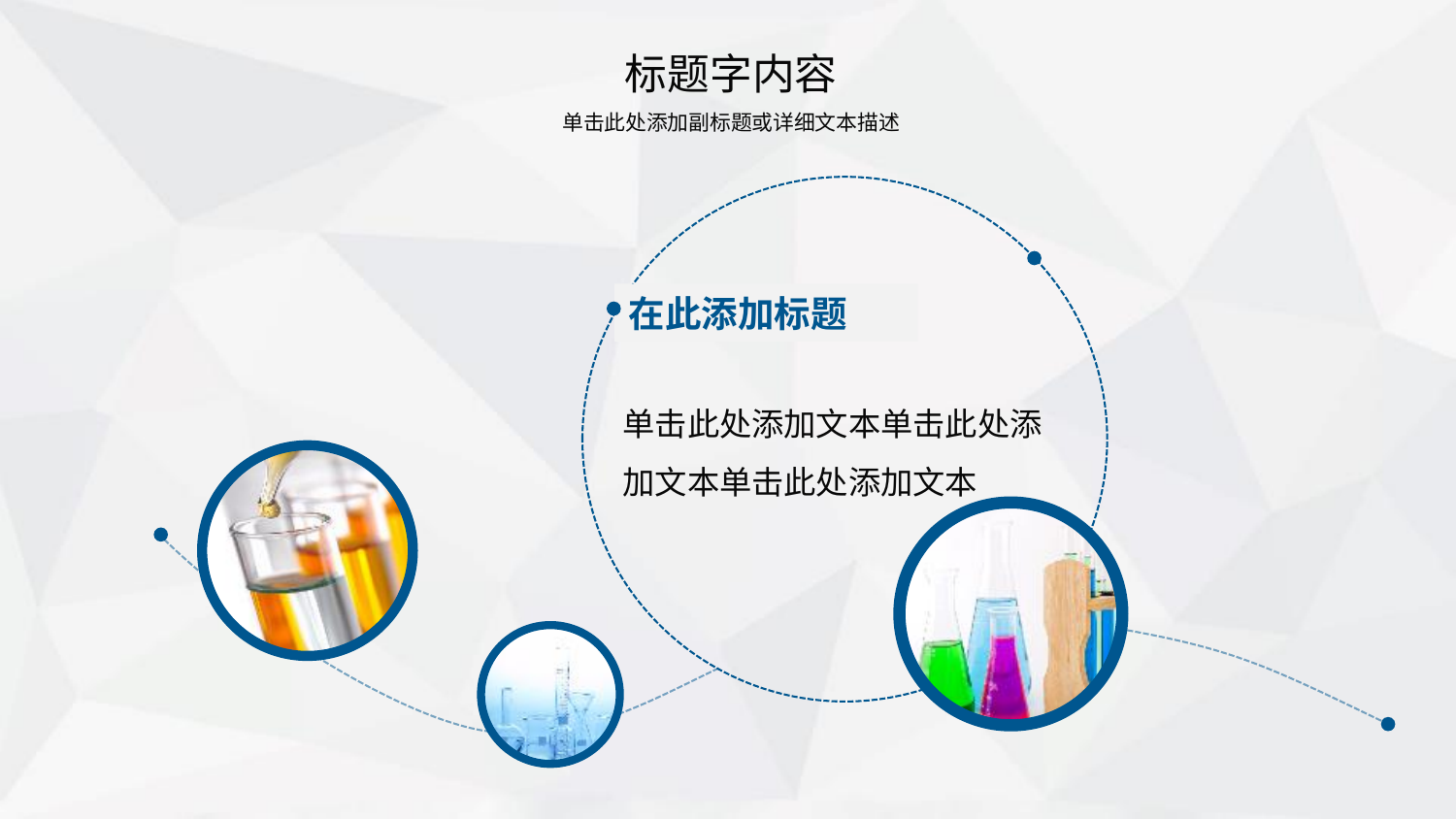

标题字内容
单击此处添加副标题或详细文本描述

在此添加标题

单击此处添加文本单击此处添加文本单击此处添加文本